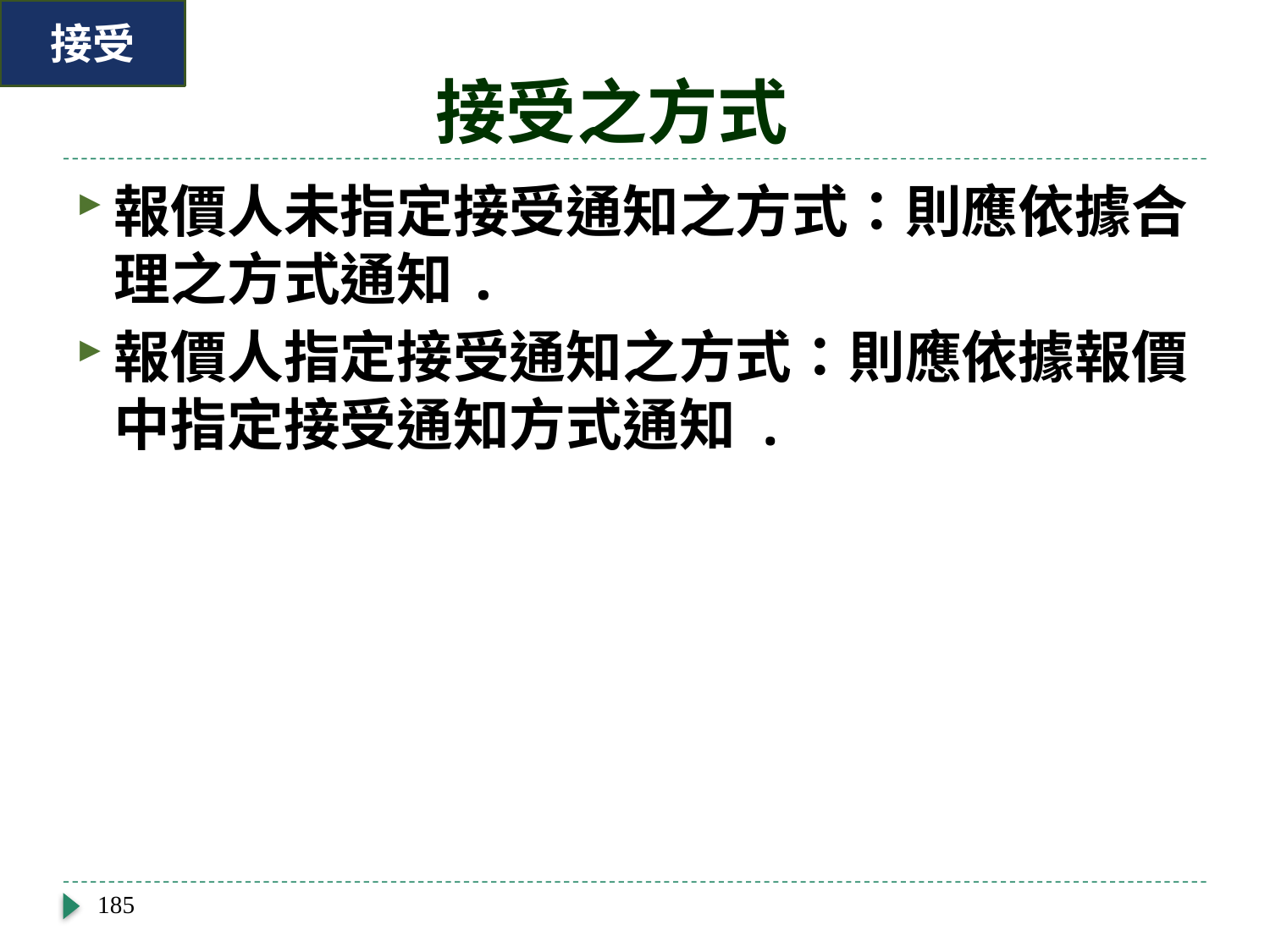

接受
# 接受之方式
報價人未指定接受通知之方式：則應依據合理之方式通知.
報價人指定接受通知之方式：則應依據報價中指定接受通知方式通知 .
185